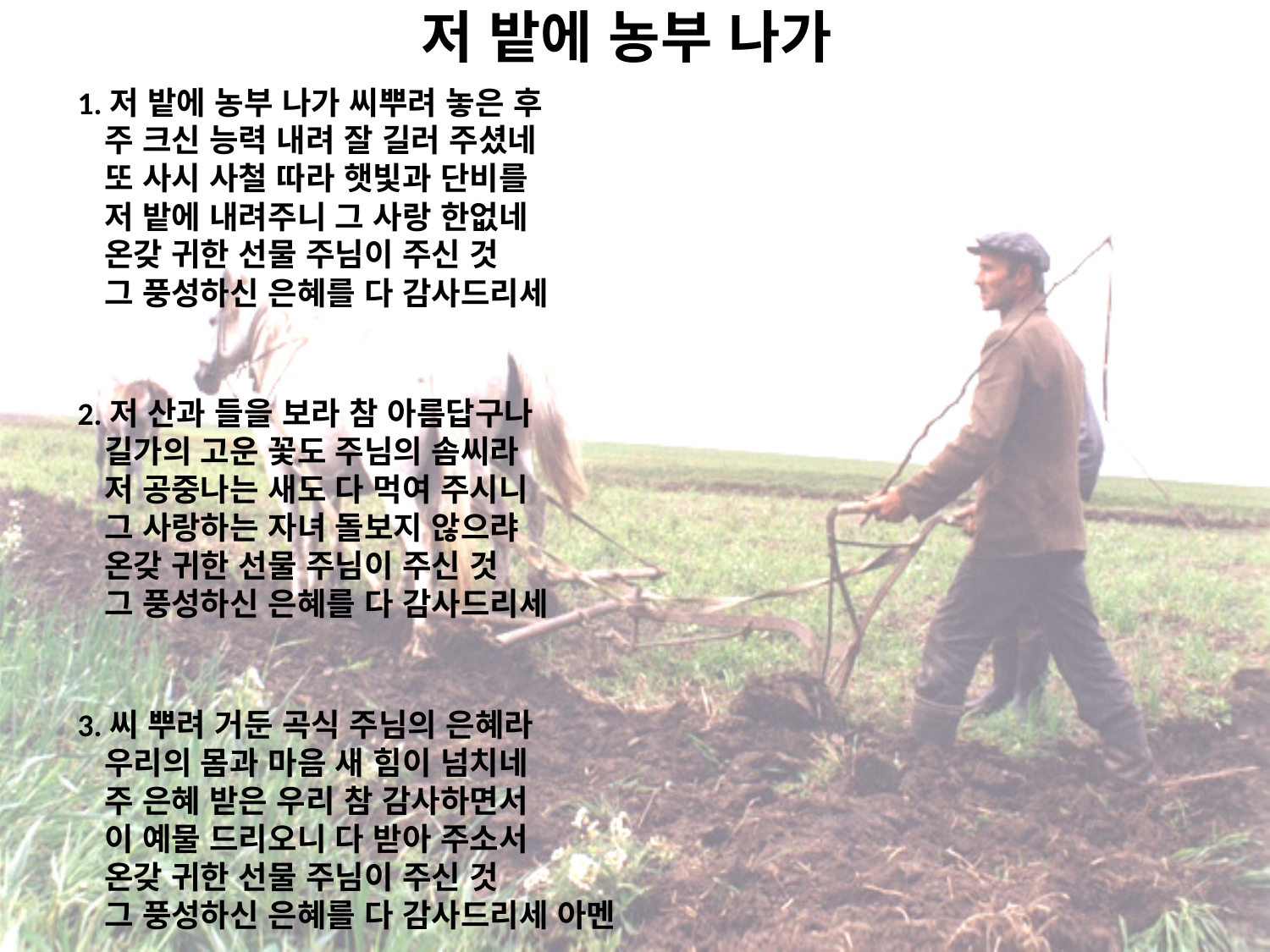

# 저 밭에 농부 나가
1.저 밭에 농부 나가 씨뿌려 놓은 후
   주 크신 능력 내려 잘 길러 주셨네
   또 사시 사철 따라 햇빛과 단비를
   저 밭에 내려주니 그 사랑 한없네
   온갖 귀한 선물 주님이 주신 것
   그 풍성하신 은혜를 다 감사드리세
2.저 산과 들을 보라 참 아름답구나
   길가의 고운 꽃도 주님의 솜씨라
   저 공중나는 새도 다 먹여 주시니
   그 사랑하는 자녀 돌보지 않으랴
   온갖 귀한 선물 주님이 주신 것
   그 풍성하신 은혜를 다 감사드리세
3.씨 뿌려 거둔 곡식 주님의 은혜라
   우리의 몸과 마음 새 힘이 넘치네
   주 은혜 받은 우리 참 감사하면서
   이 예물 드리오니 다 받아 주소서
   온갖 귀한 선물 주님이 주신 것
   그 풍성하신 은혜를 다 감사드리세 아멘